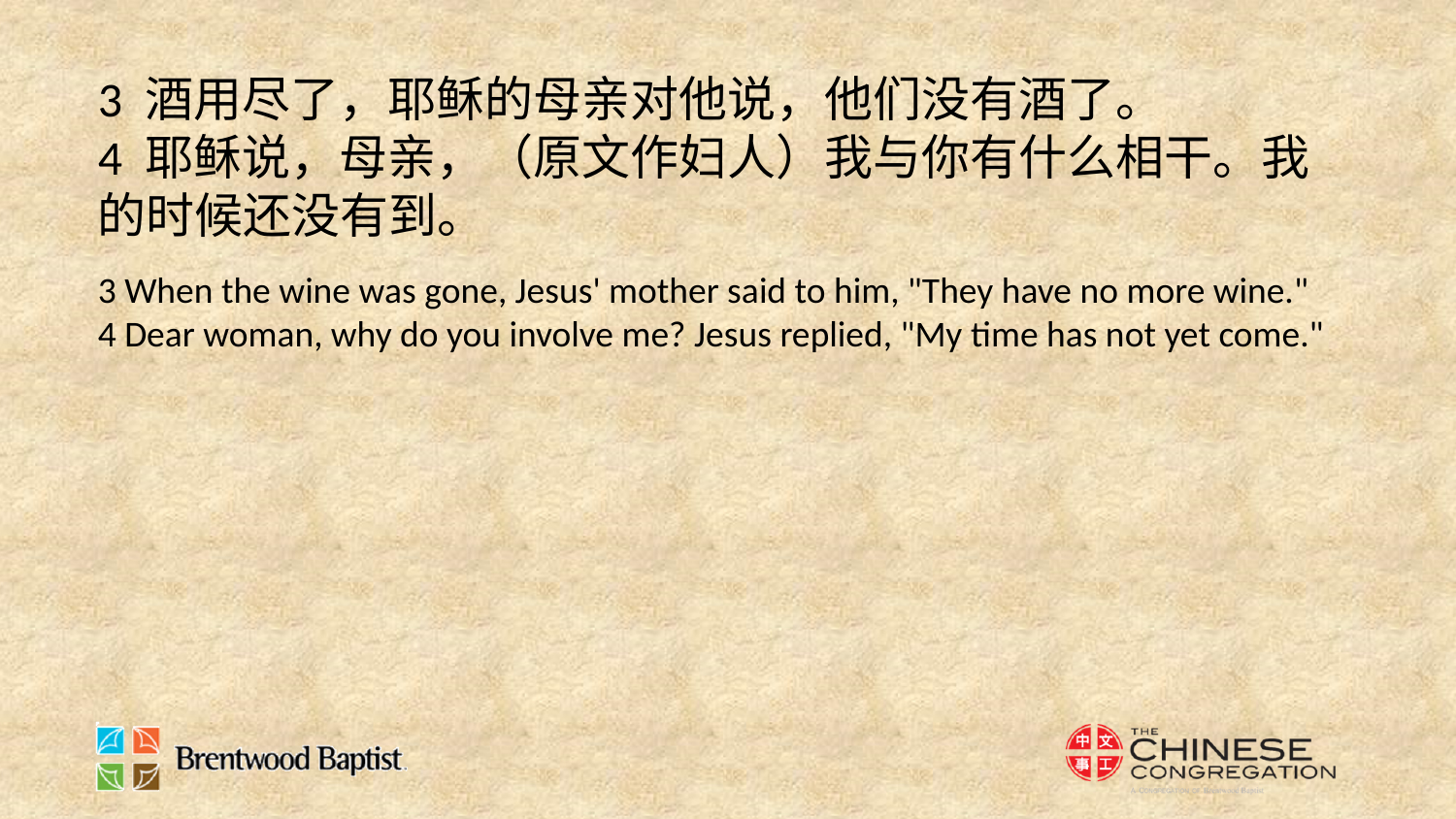

3 酒用尽了，耶稣的母亲对他说，他们没有酒了。
4 耶稣说，母亲，（原文作妇人）我与你有什么相干。我的时候还没有到。

3 When the wine was gone, Jesus' mother said to him, "They have no more wine."
4 Dear woman, why do you involve me? Jesus replied, "My time has not yet come."